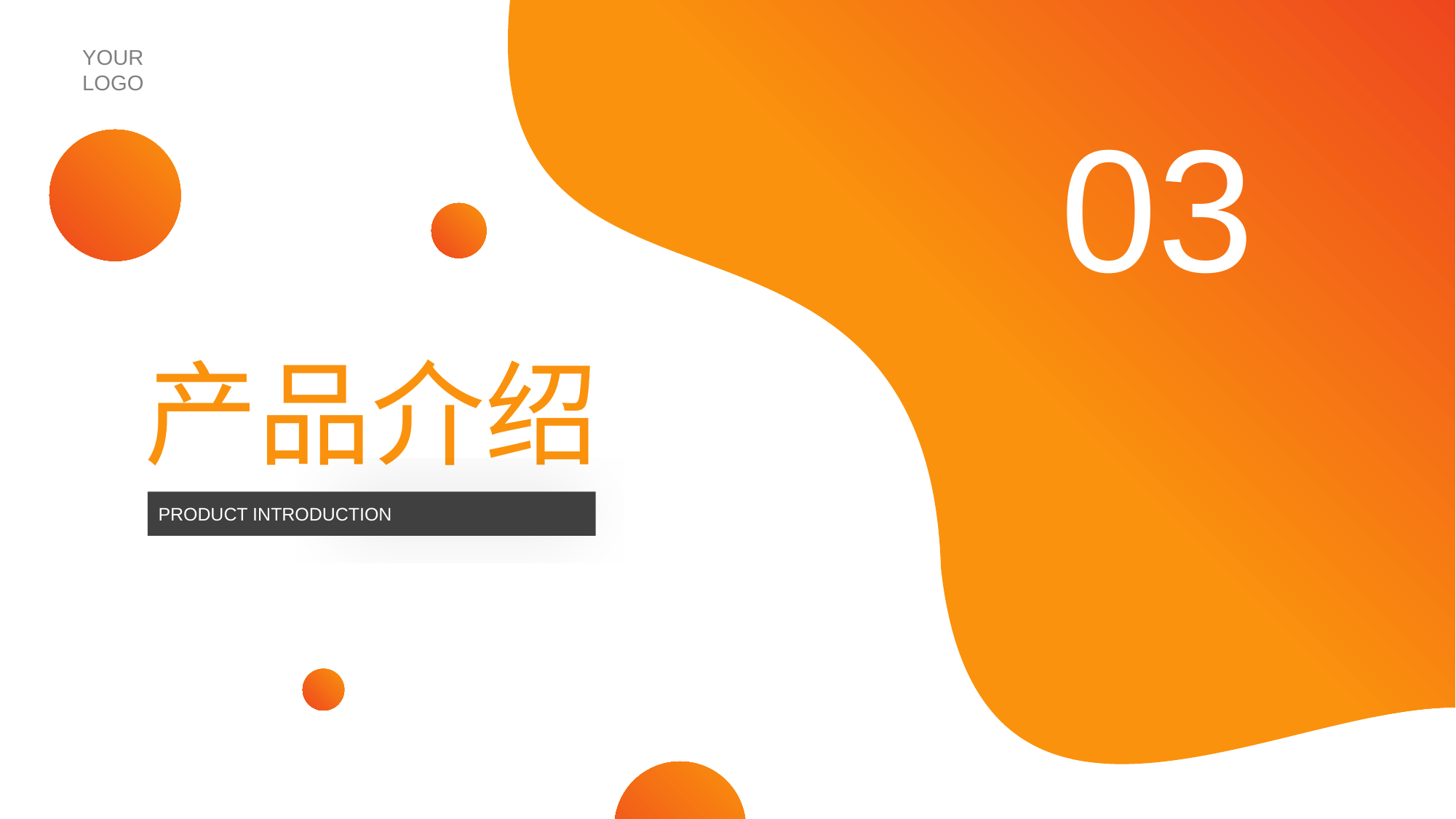

BY YUSHEN
YOUR LOGO
03

产品介绍

PRODUCT INTRODUCTION